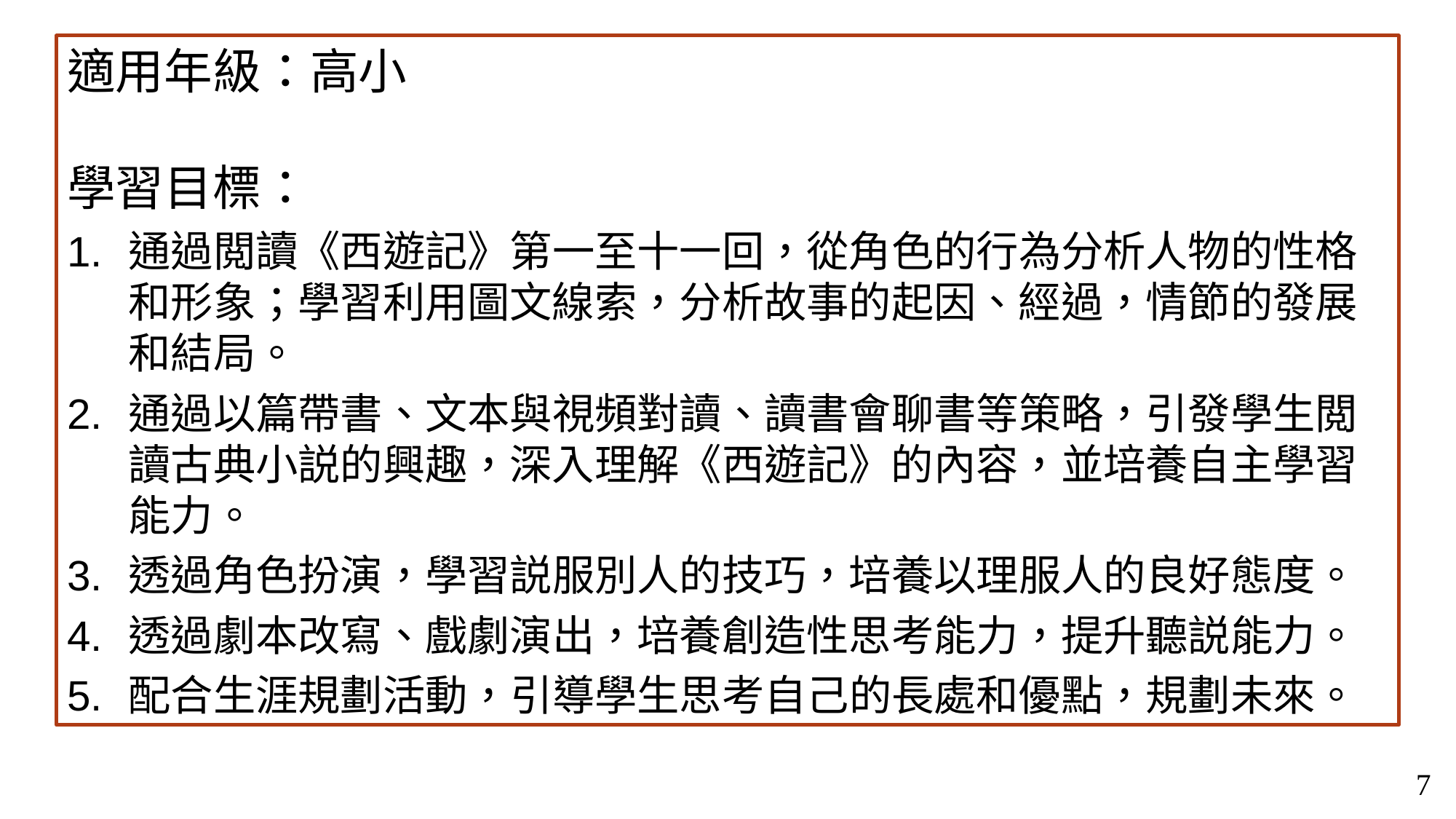

適用年級：高小

學習目標：
通過閲讀《西遊記》第一至十一回，從角色的行為分析人物的性格和形象；學習利用圖文線索，分析故事的起因、經過，情節的發展和結局。
通過以篇帶書、文本與視頻對讀、讀書會聊書等策略，引發學生閲讀古典小説的興趣，深入理解《西遊記》的內容，並培養自主學習能力。
透過角色扮演，學習説服別人的技巧，培養以理服人的良好態度。
透過劇本改寫、戲劇演出，培養創造性思考能力，提升聽説能力。
配合生涯規劃活動，引導學生思考自己的長處和優點，規劃未來。
7